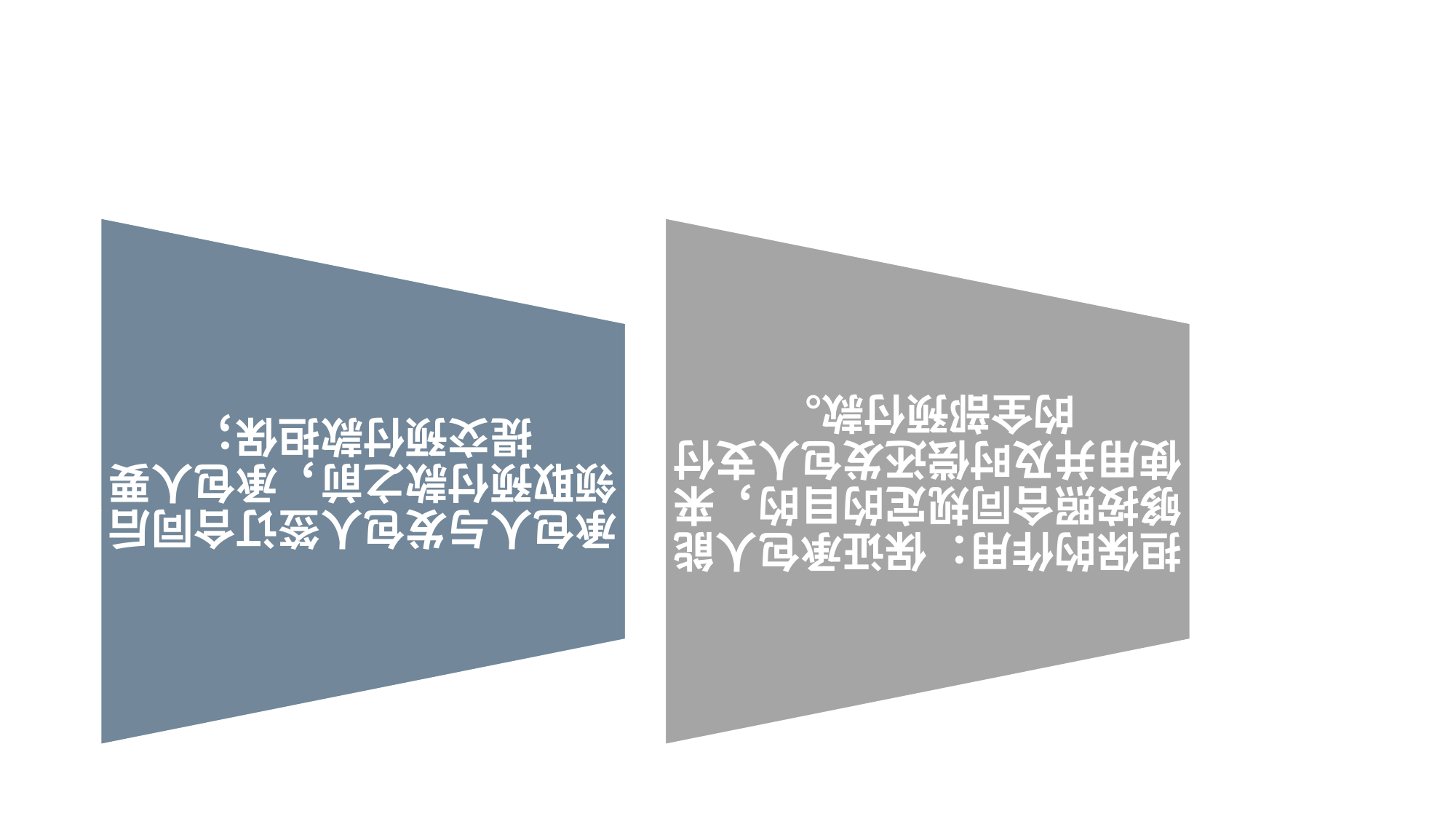

#
承包人与发包人签订合同后，领取预付款之前，承包人要提交预付款担保；
担保的作用：保证承包人能够按照合同规定的目的，来使用并及时偿还发包人支付的全部预付款。